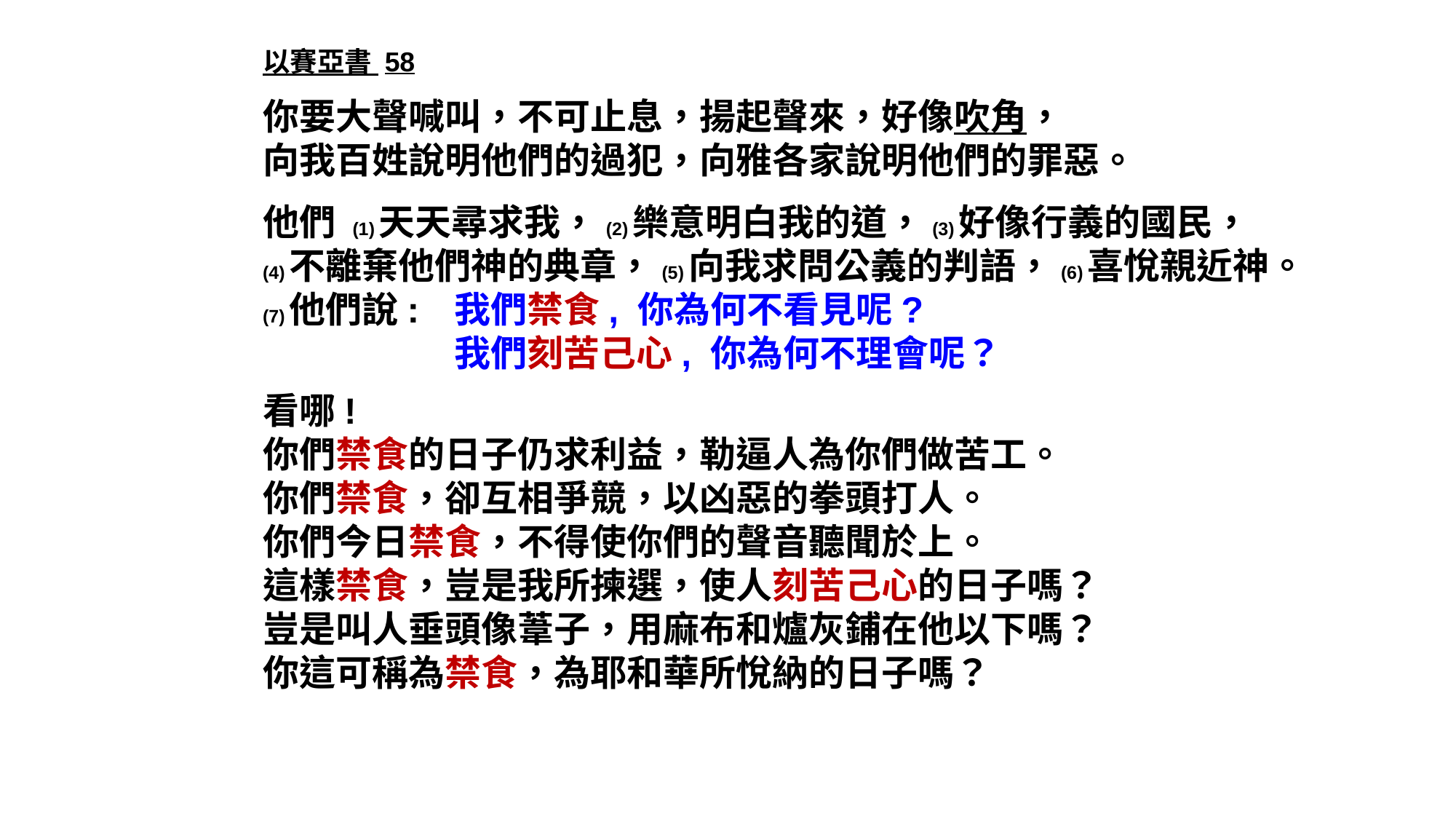

以賽亞書 58

你要大聲喊叫，不可止息，揚起聲來，好像吹角，
向我百姓說明他們的過犯，向雅各家說明他們的罪惡。

他們 (1)天天尋求我，(2)樂意明白我的道，(3)好像行義的國民，
(4)不離棄他們神的典章，(5)向我求問公義的判語，(6)喜悅親近神。
(7)他們說:	我們禁食, 你為何不看見呢?
	我們刻苦己心, 你為何不理會呢？

看哪!
你們禁食的日子仍求利益，勒逼人為你們做苦工。
你們禁食，卻互相爭競，以凶惡的拳頭打人。
你們今日禁食，不得使你們的聲音聽聞於上。
這樣禁食，豈是我所揀選，使人刻苦己心的日子嗎？
豈是叫人垂頭像葦子，用麻布和爐灰鋪在他以下嗎？
你這可稱為禁食，為耶和華所悅納的日子嗎？